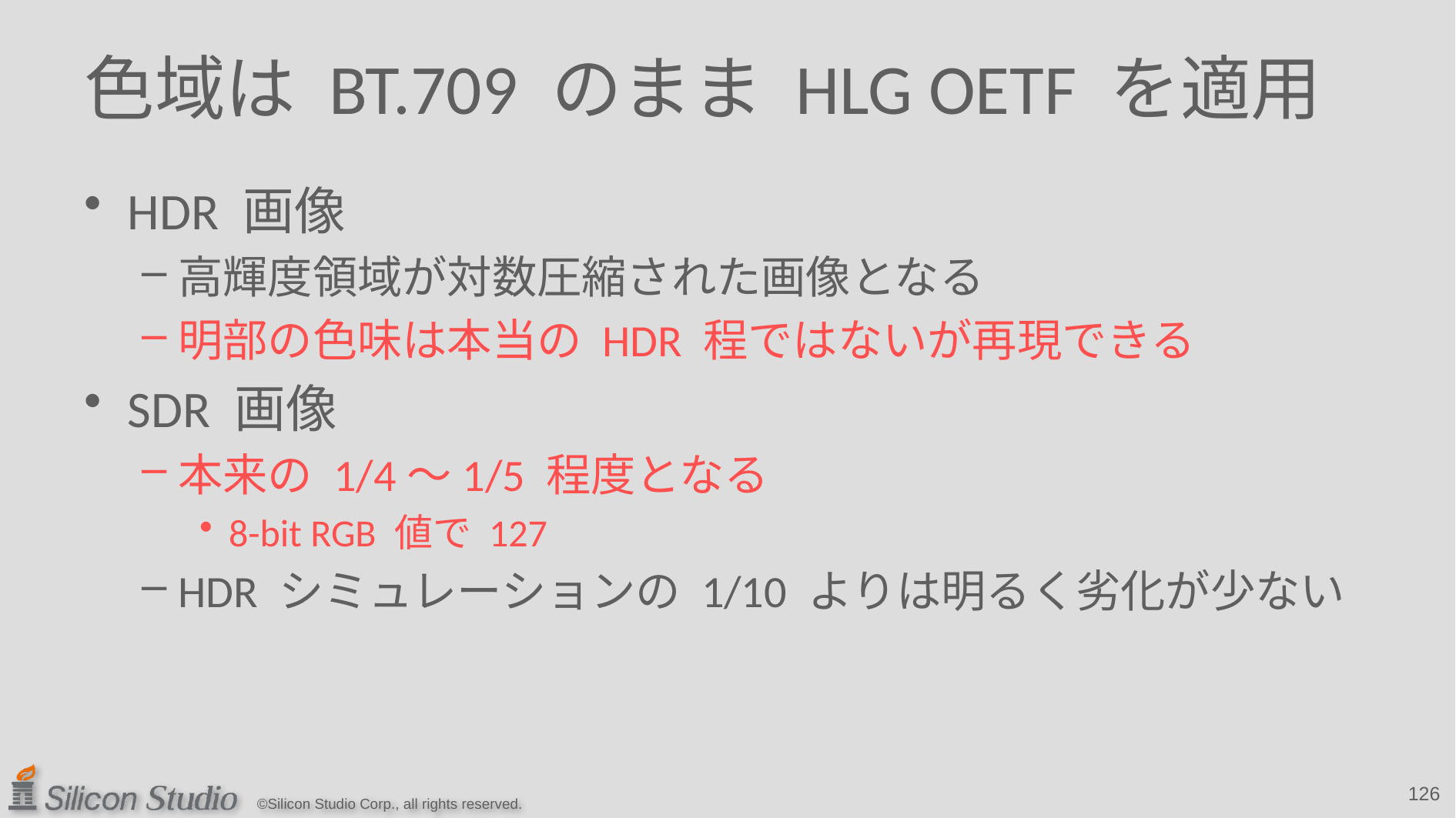

# 色域は BT.709 のまま HLG OETF を適用
HDR 画像
高輝度領域が対数圧縮された画像となる
明部の色味は本当の HDR 程ではないが再現できる
SDR 画像
本来の 1/4～1/5 程度となる
8-bit RGB 値で 127
HDR シミュレーションの 1/10 よりは明るく劣化が少ない
126